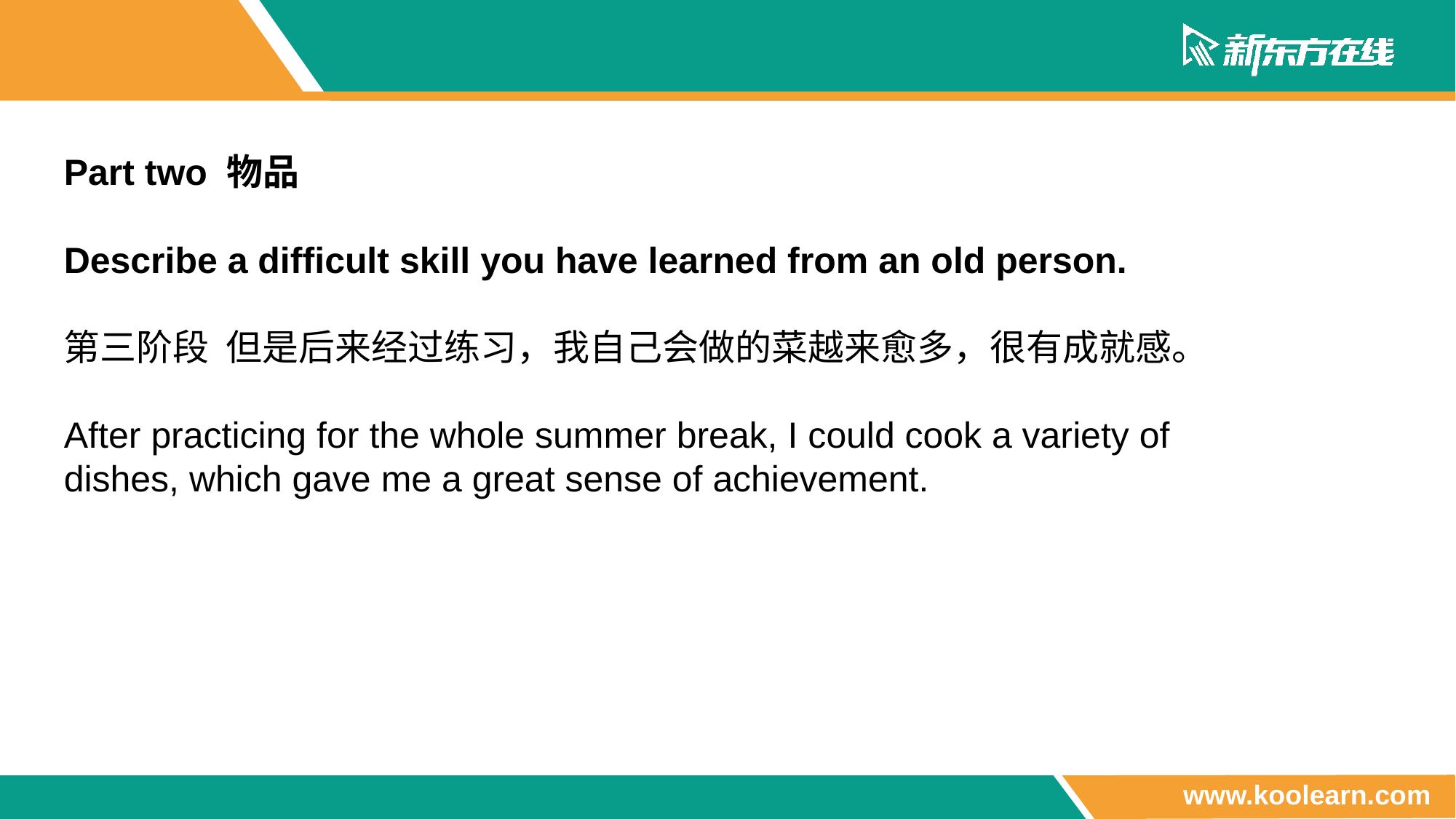

Part two 物品

Describe a difficult skill you have learned from an old person.

第三阶段  但是后来经过练习，我自己会做的菜越来愈多，很有成就感。

After practicing for the whole summer break, I could cook a variety of dishes, which gave me a great sense of achievement.